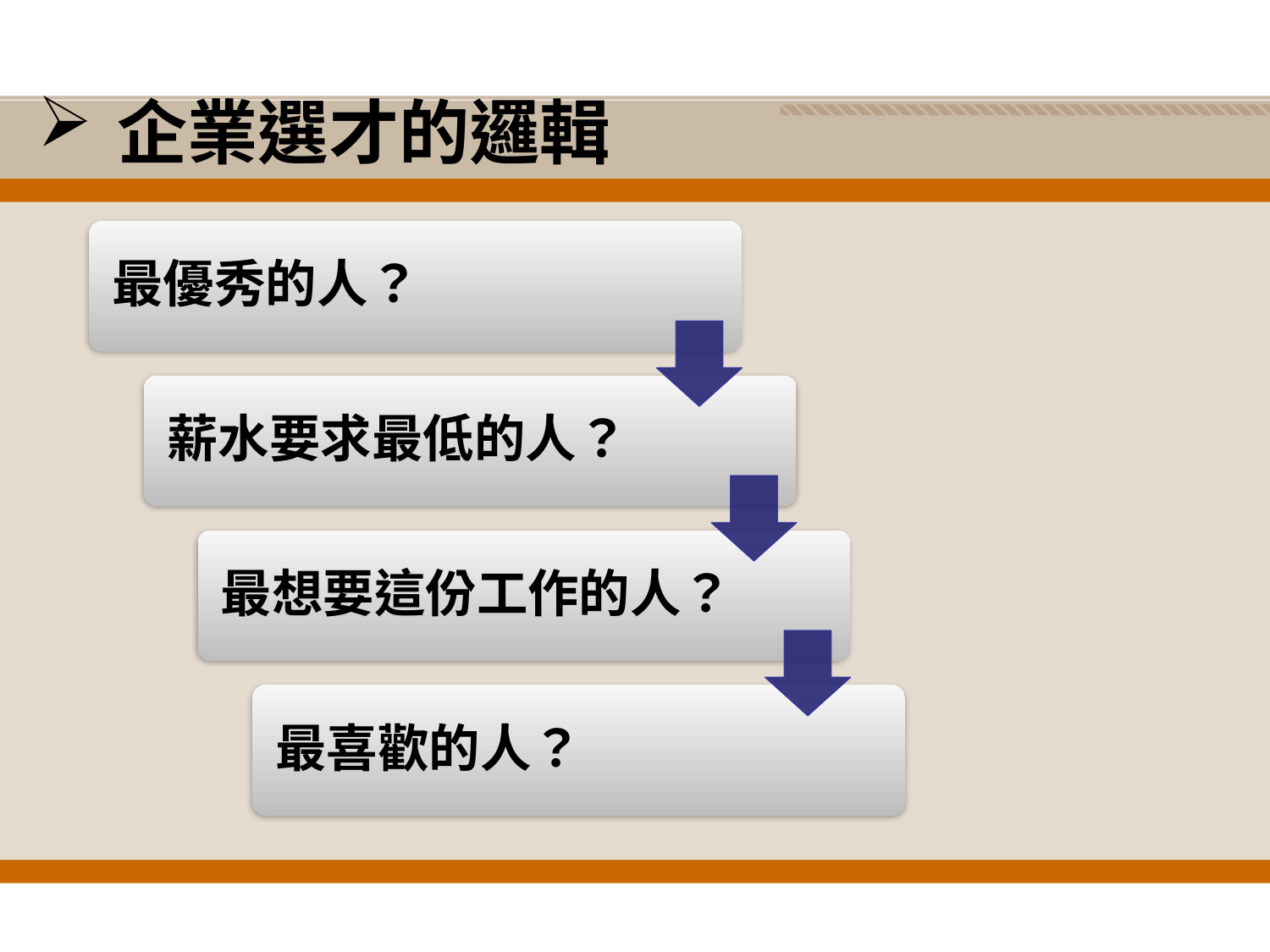

# 企業選才的邏輯
最優秀的人？
薪水要求最低的人？
最想要這份工作的人？
最喜歡的人？